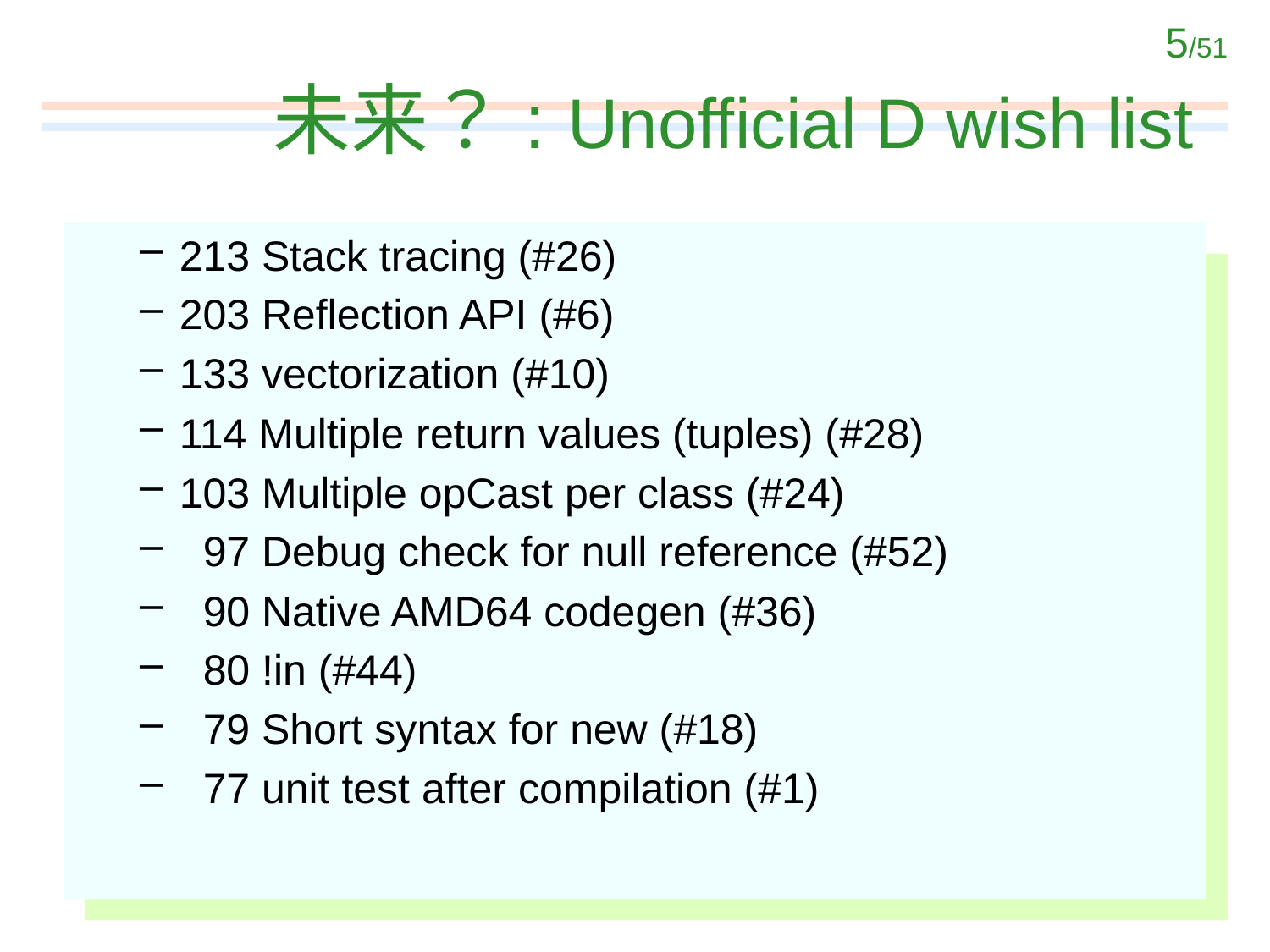

# 未来？: Unofficial D wish list
213 Stack tracing (#26)
203 Reflection API (#6)
133 vectorization (#10)
114 Multiple return values (tuples) (#28)
103 Multiple opCast per class (#24)
  97 Debug check for null reference (#52)
  90 Native AMD64 codegen (#36)
  80 !in (#44)
  79 Short syntax for new (#18)
  77 unit test after compilation (#1)